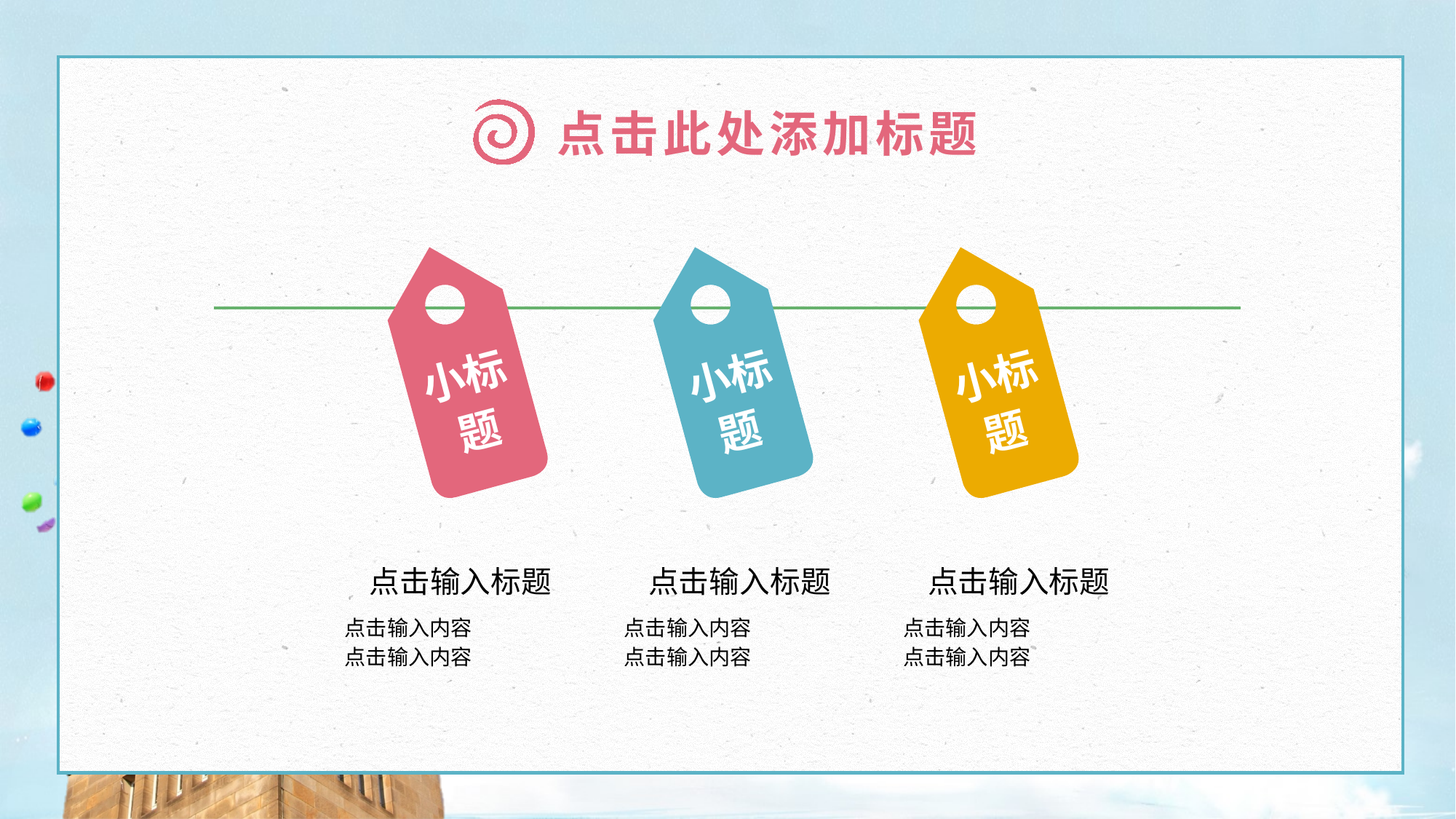

点击此处添加标题

小标题
小标题
小标题
点击输入标题
点击输入内容
点击输入内容

点击输入标题
点击输入内容
点击输入内容

点击输入标题
点击输入内容
点击输入内容